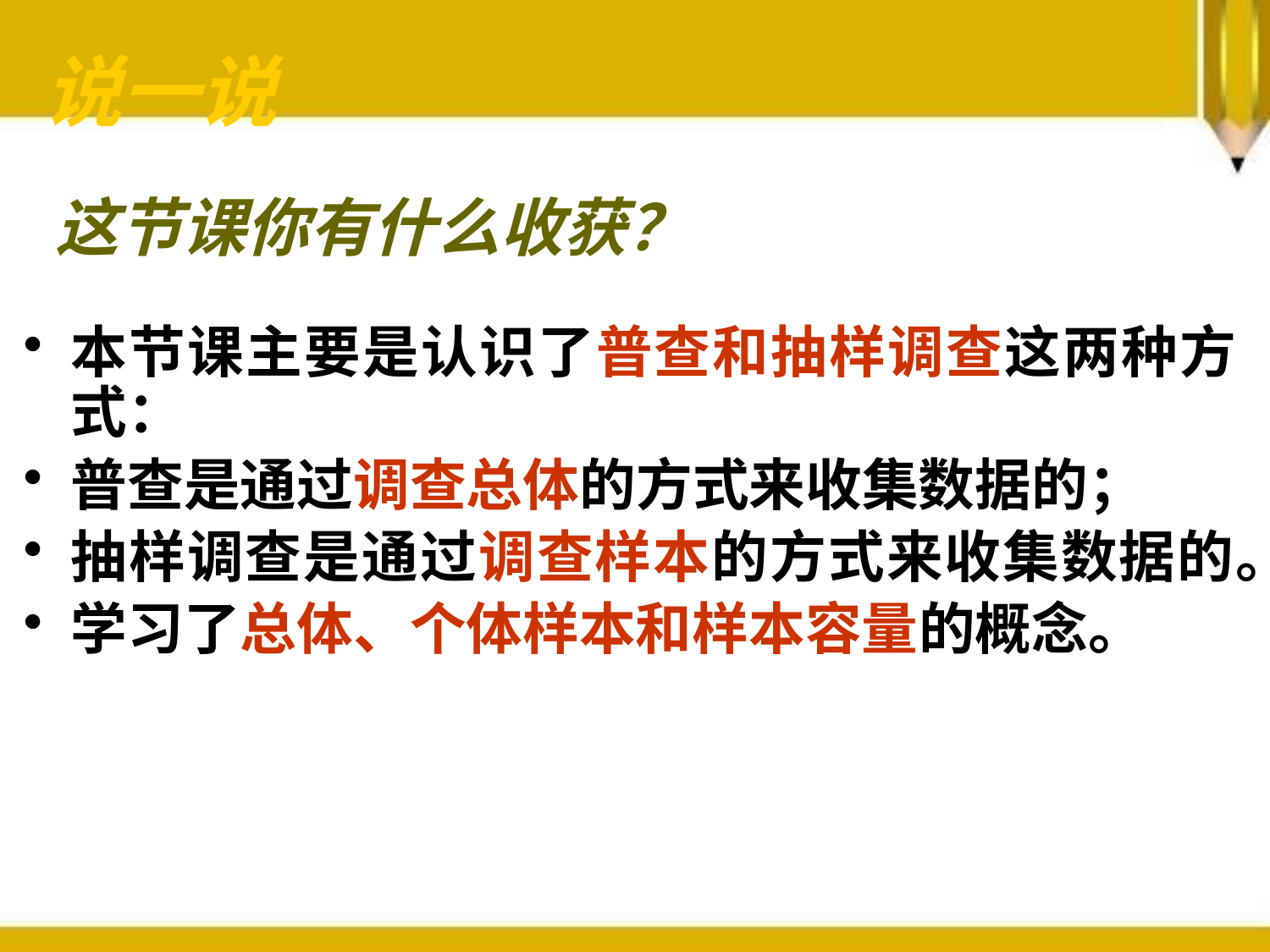

说一说
# 这节课你有什么收获？
本节课主要是认识了普查和抽样调查这两种方式：
普查是通过调查总体的方式来收集数据的；
抽样调查是通过调查样本的方式来收集数据的。
学习了总体、个体样本和样本容量的概念。